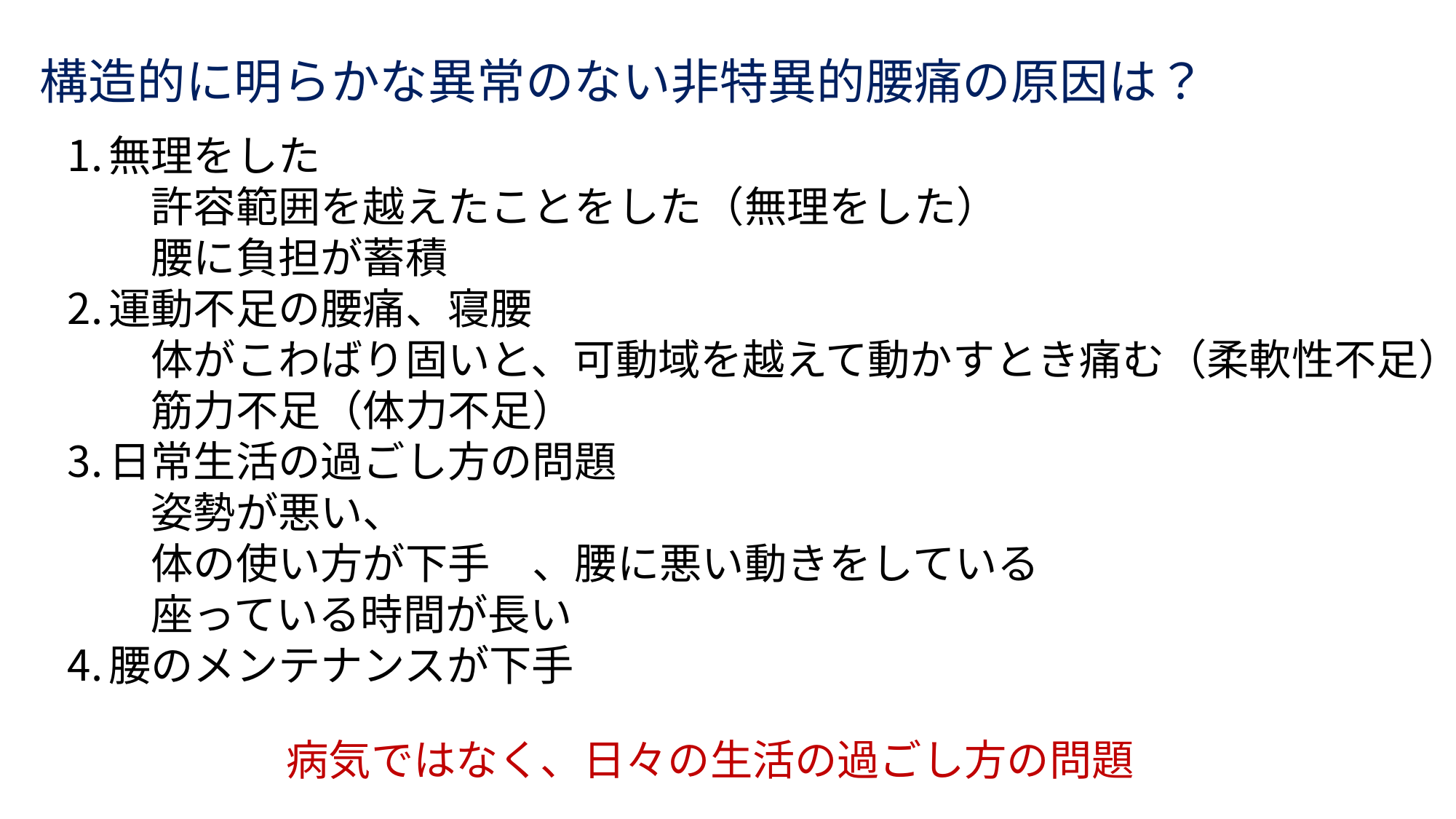

構造的に明らかな異常のない非特異的腰痛の原因は？
無理をした
　許容範囲を越えたことをした（無理をした）
　腰に負担が蓄積
運動不足の腰痛、寝腰
　体がこわばり固いと、可動域を越えて動かすとき痛む（柔軟性不足）
　筋力不足（体力不足）
日常生活の過ごし方の問題
　姿勢が悪い、
　体の使い方が下手　、腰に悪い動きをしている　　
　座っている時間が長い
腰のメンテナンスが下手
病気ではなく、日々の生活の過ごし方の問題